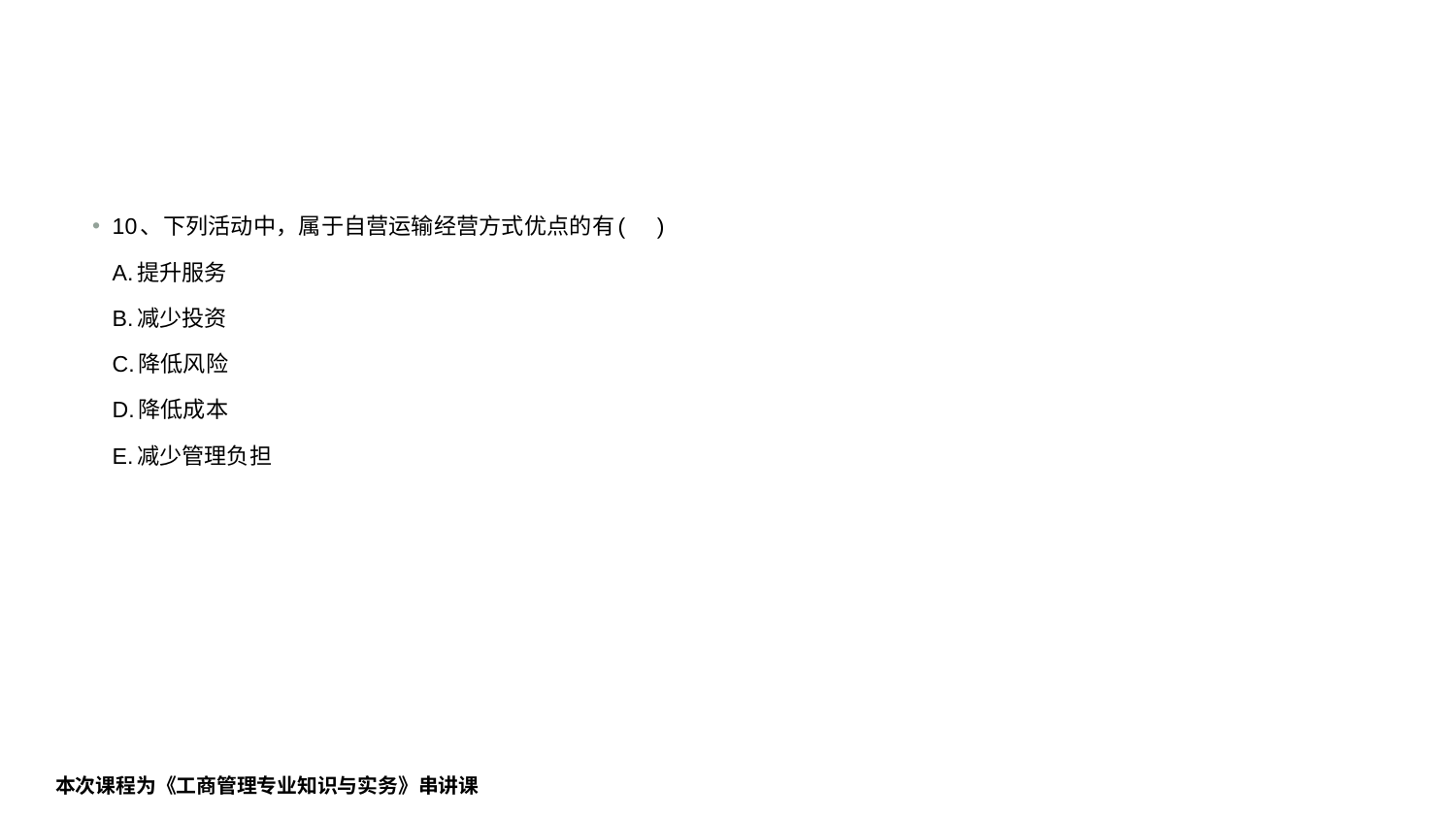

#

10、下列活动中，属于自营运输经营方式优点的有(     )
A.提升服务
B.减少投资
C.降低风险
D.降低成本
E.减少管理负担